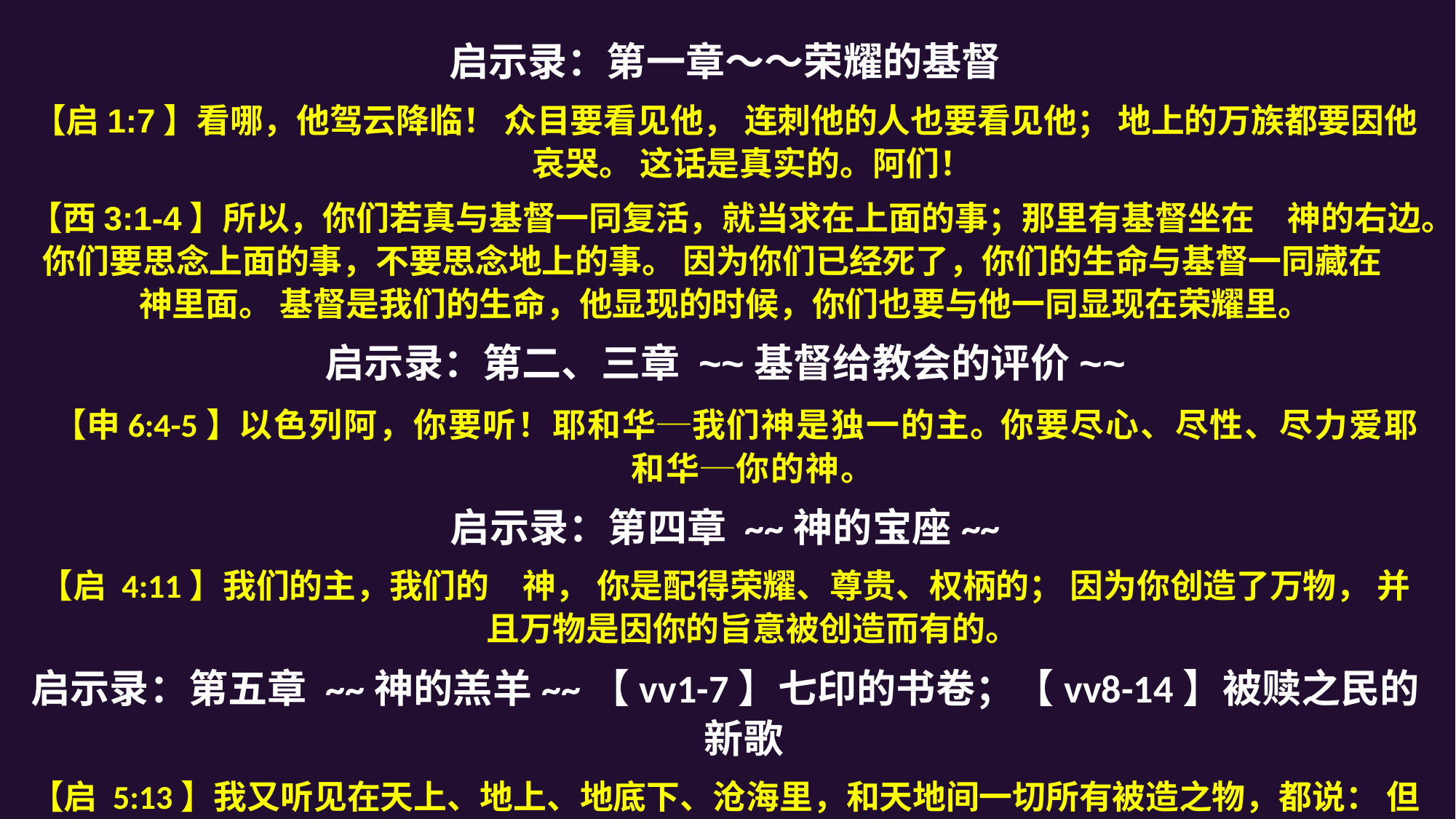

启示录：第一章～～荣耀的基督
【启1:7】看哪，他驾云降临！ 众目要看见他， 连刺他的人也要看见他； 地上的万族都要因他哀哭。 这话是真实的。阿们！
【西3:1-4】所以，你们若真与基督一同复活，就当求在上面的事；那里有基督坐在　神的右边。 你们要思念上面的事，不要思念地上的事。 因为你们已经死了，你们的生命与基督一同藏在　神里面。 基督是我们的生命，他显现的时候，你们也要与他一同显现在荣耀里。
启示录：第二、三章 ~~基督给教会的评价~~
 【申6:4-5】以 色 列 阿 ， 你 要 听 ！ 耶 和 华 ─ 我 们 神 是 独 一 的 主 。你 要 尽 心 、 尽 性 、 尽 力 爱 耶 和 华 ─ 你 的 神 。
启示录：第四章 ~~神的宝座~~
【启 4:11】我们的主，我们的　神， 你是配得荣耀、尊贵、权柄的； 因为你创造了万物， 并且万物是因你的旨意被创造而有的。
启示录：第五章 ~~神的羔羊~~【vv1-7】七印的书卷；【vv8-14】被赎之民的新歌
【启 5:13】我又听见在天上、地上、地底下、沧海里，和天地间一切所有被造之物，都说： 但愿颂赞、尊贵、荣耀、权势 都归给坐宝座的和羔羊， 直到永永远远！